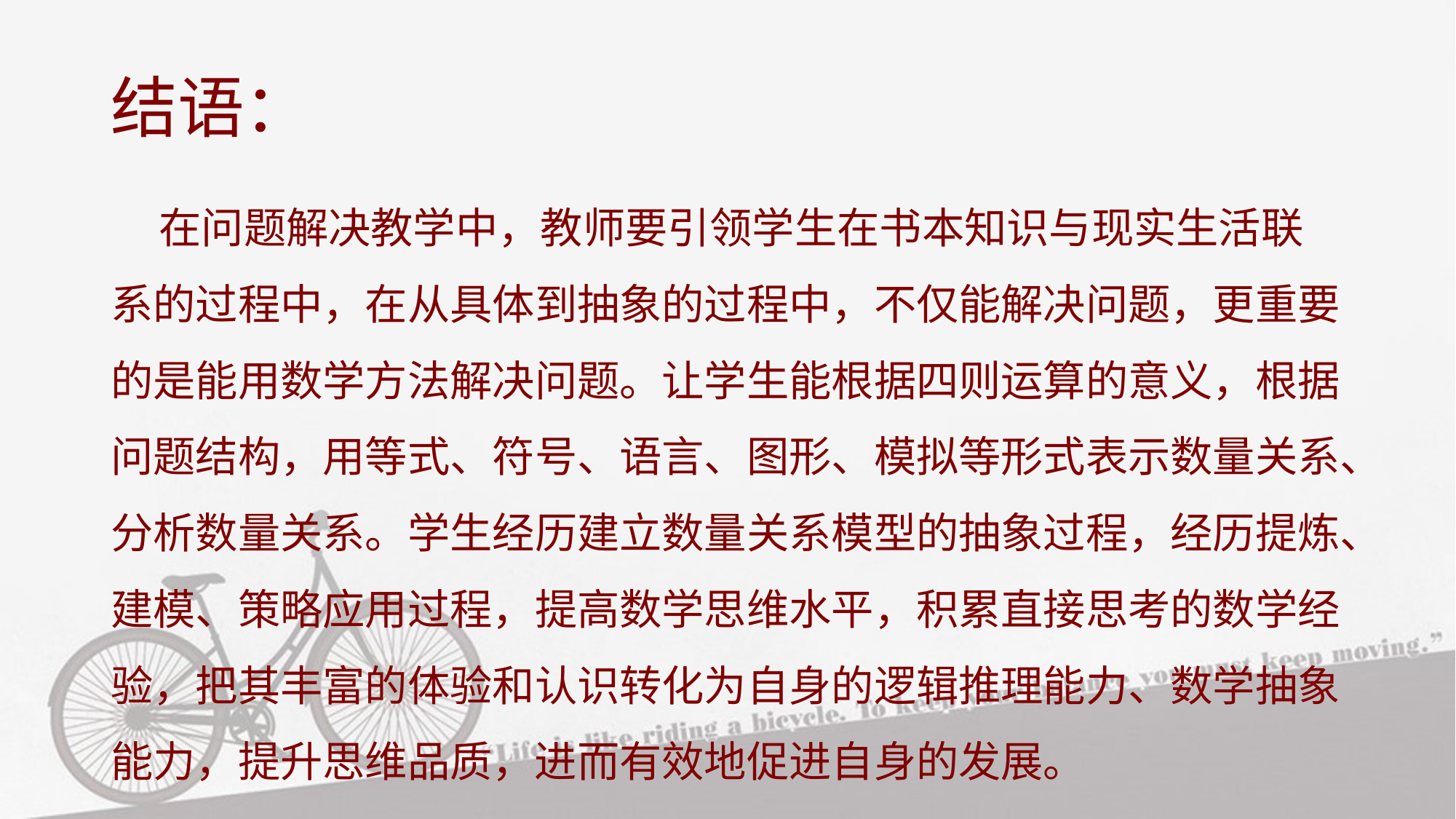

# 结语：
    在问题解决教学中，教师要引领学生在书本知识与现实生活联系的过程中，在从具体到抽象的过程中，不仅能解决问题，更重要的是能用数学方法解决问题。让学生能根据四则运算的意义，根据问题结构，用等式、符号、语言、图形、模拟等形式表示数量关系、分析数量关系。学生经历建立数量关系模型的抽象过程，经历提炼、建模、策略应用过程，提高数学思维水平，积累直接思考的数学经验，把其丰富的体验和认识转化为自身的逻辑推理能力、数学抽象能力，提升思维品质，进而有效地促进自身的发展。